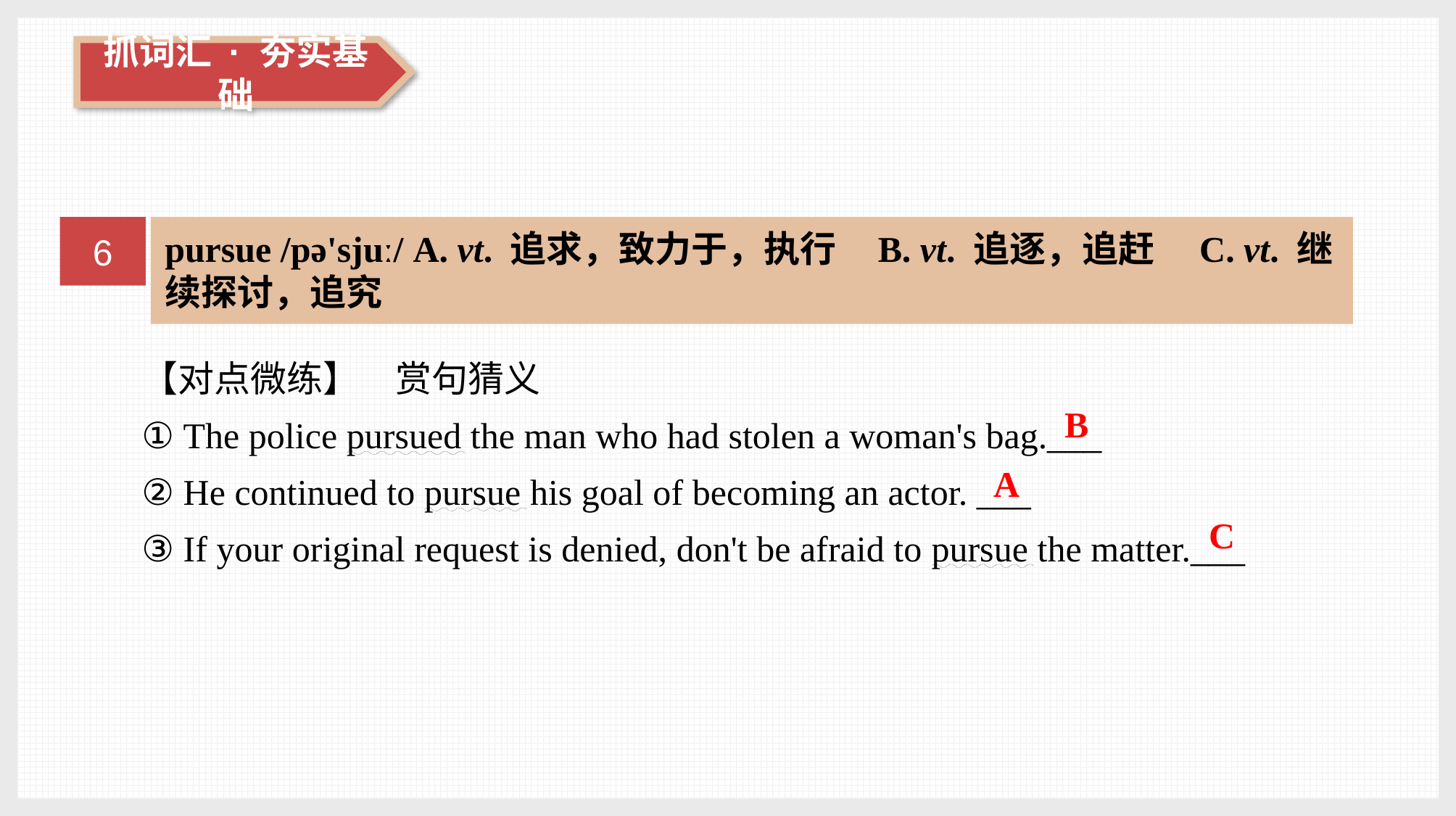

6

pursue /pə'sjuː/ A. vt. 追求，致力于，执行    B. vt. 追逐，追赶　C. vt. 继续探讨，追究
【对点微练】　赏句猜义
① The police pursued the man who had stolen a woman's bag.___
② He continued to pursue his goal of becoming an actor. ___
③ If your original request is denied, don't be afraid to pursue the matter.___
B
A
C